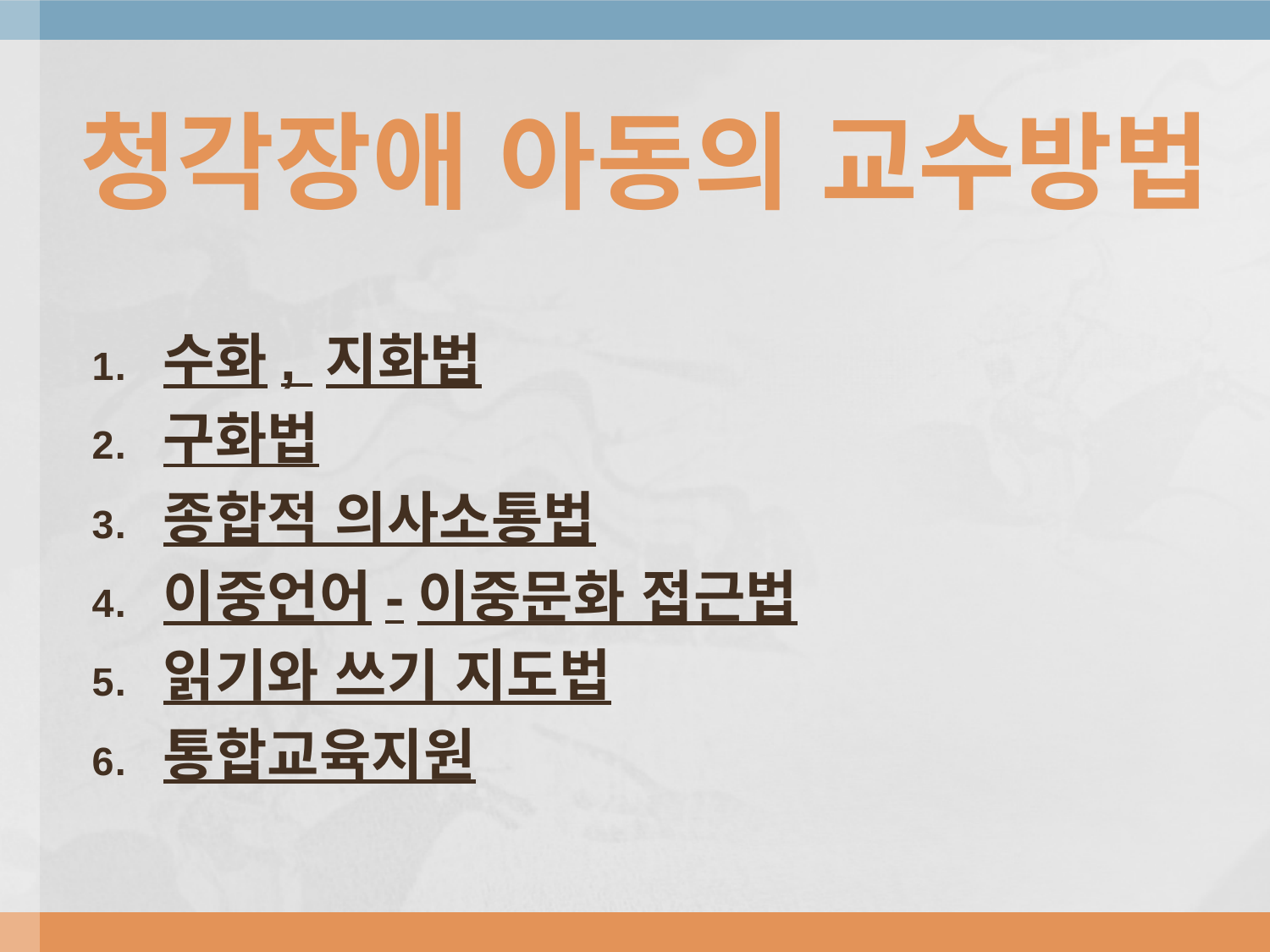

청각장애 아동의 교수방법
수화, 지화법
구화법
종합적 의사소통법
이중언어-이중문화 접근법
읽기와 쓰기 지도법
통합교육지원